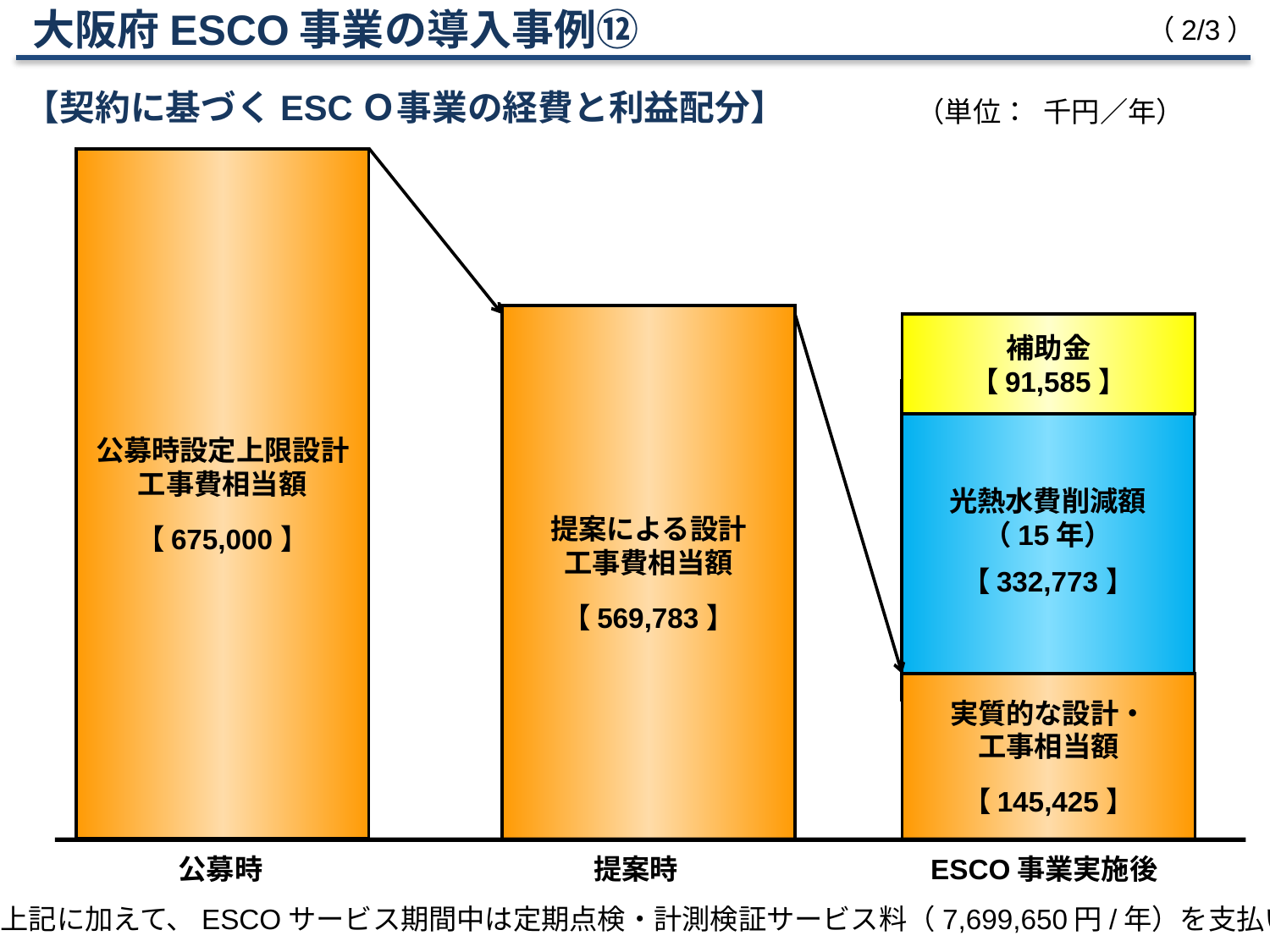

大阪府ESCO事業の導入事例⑫

【契約に基づくESCＯ事業の経費と利益配分】
（2/3）
（単位：	千円／年）

公募時設定上限設計
工事費相当額

【 675,000 】
提案による設計
工事費相当額

【 569,783 】
光熱水費削減額
（15年）

【 332,773 】

補助金
【 91,585 】
実質的な設計・
工事相当額

【 145,425 】
公募時
提案時
ESCO事業実施後

※上記に加えて、ESCOサービス期間中は定期点検・計測検証サービス料（7,699,650円/年）を支払い